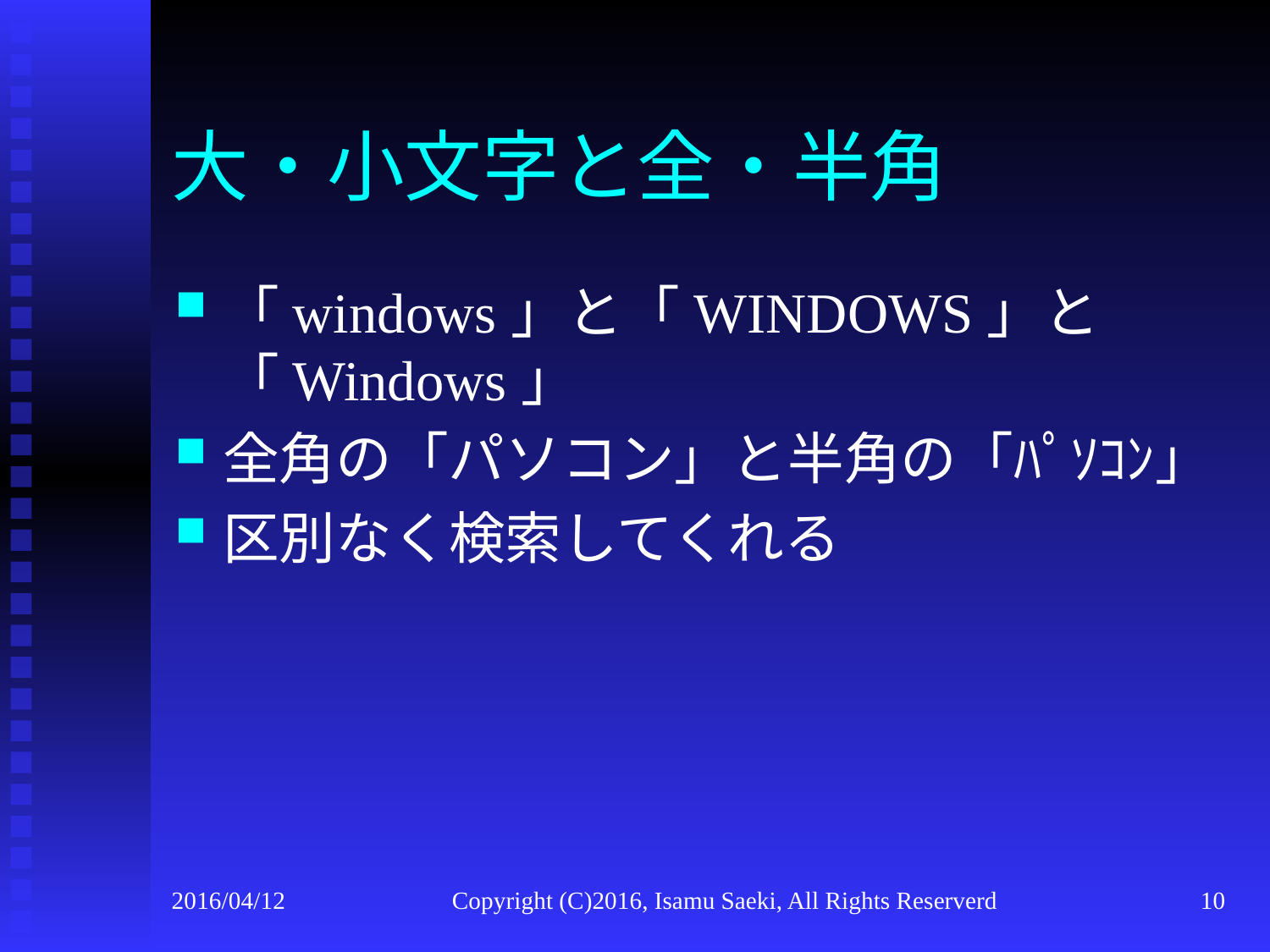

# 大・小文字と全・半角
「windows」と「WINDOWS」と「Windows」
全角の「パソコン」と半角の「ﾊﾟｿｺﾝ」
区別なく検索してくれる
2016/04/12
Copyright (C)2016, Isamu Saeki, All Rights Reserverd
10